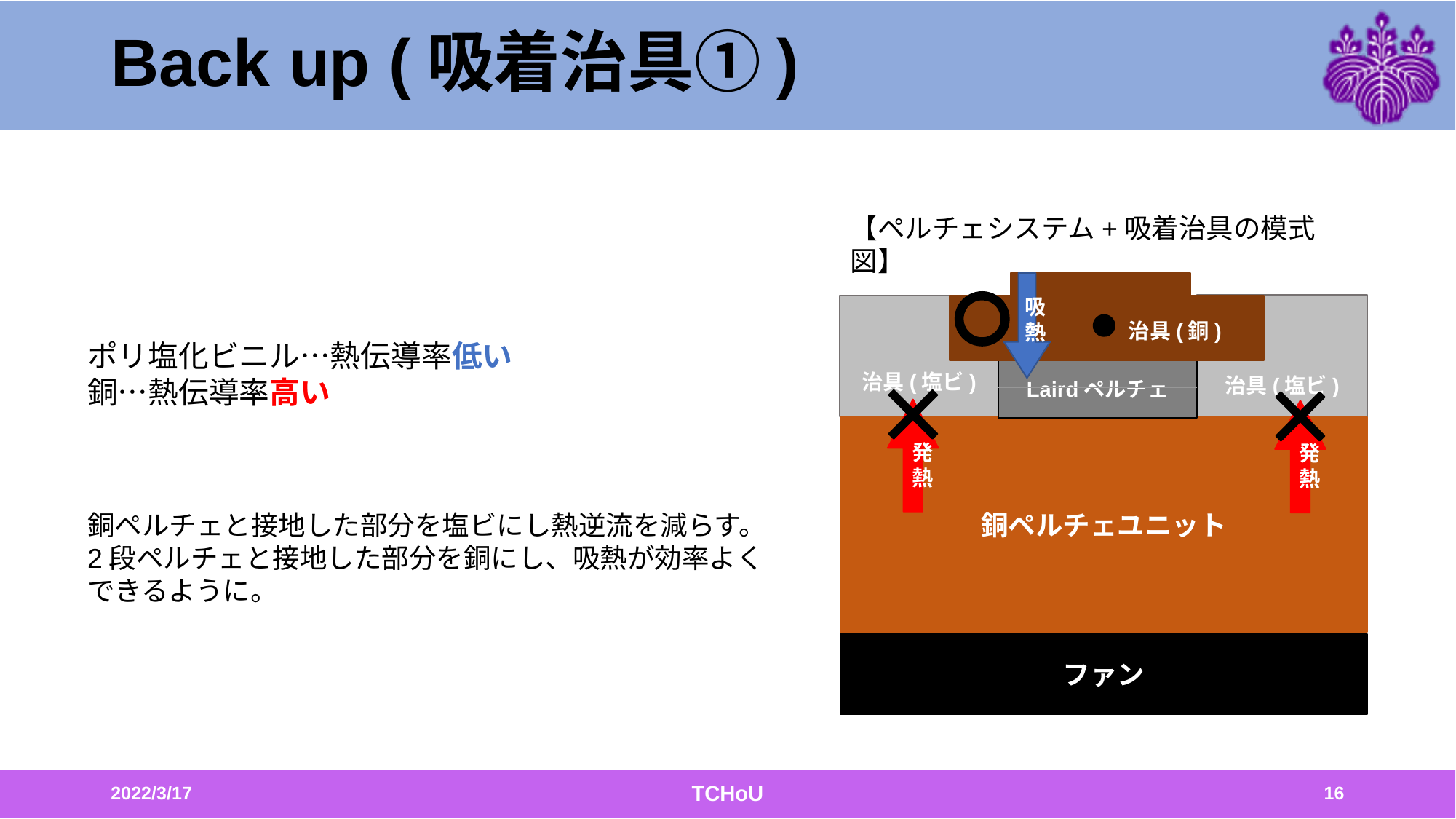

# Back up (吸着治具①)
【ペルチェシステム+吸着治具の模式図】
吸熱

治具(塩ビ)
　　　　　治具(銅)

Lairdペルチェ
銅ペルチェユニット
ファン

治具(塩ビ)

発熱
発熱
ポリ塩化ビニル…熱伝導率低い
銅…熱伝導率高い

銅ペルチェと接地した部分を塩ビにし熱逆流を減らす。
2段ペルチェと接地した部分を銅にし、吸熱が効率よくできるように。

2022/3/17
16
TCHoU